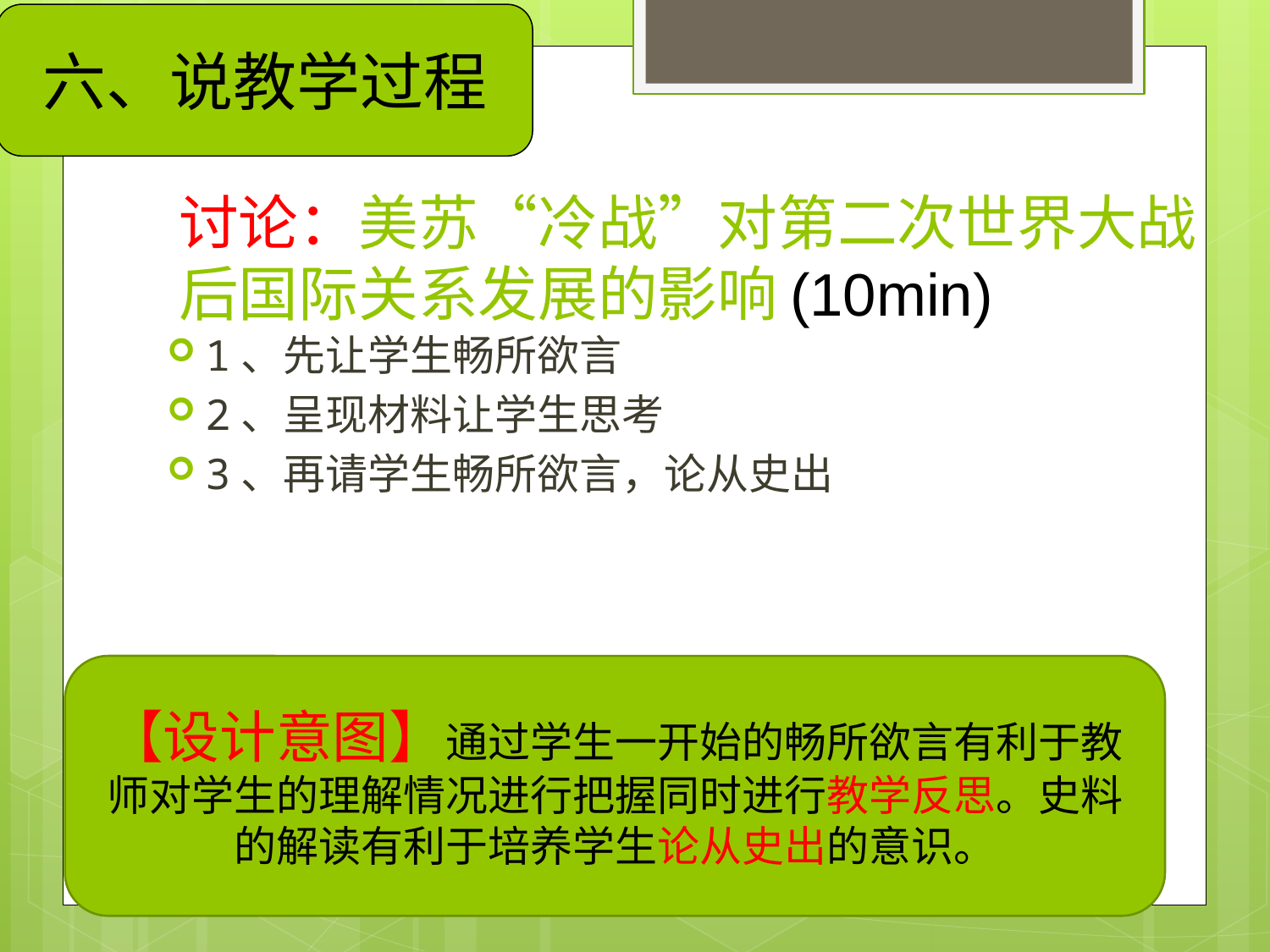

六、说教学过程
# 讨论：美苏“冷战”对第二次世界大战后国际关系发展的影响(10min)
1、先让学生畅所欲言
2、呈现材料让学生思考
3、再请学生畅所欲言，论从史出
【设计意图】通过学生一开始的畅所欲言有利于教师对学生的理解情况进行把握同时进行教学反思。史料的解读有利于培养学生论从史出的意识。